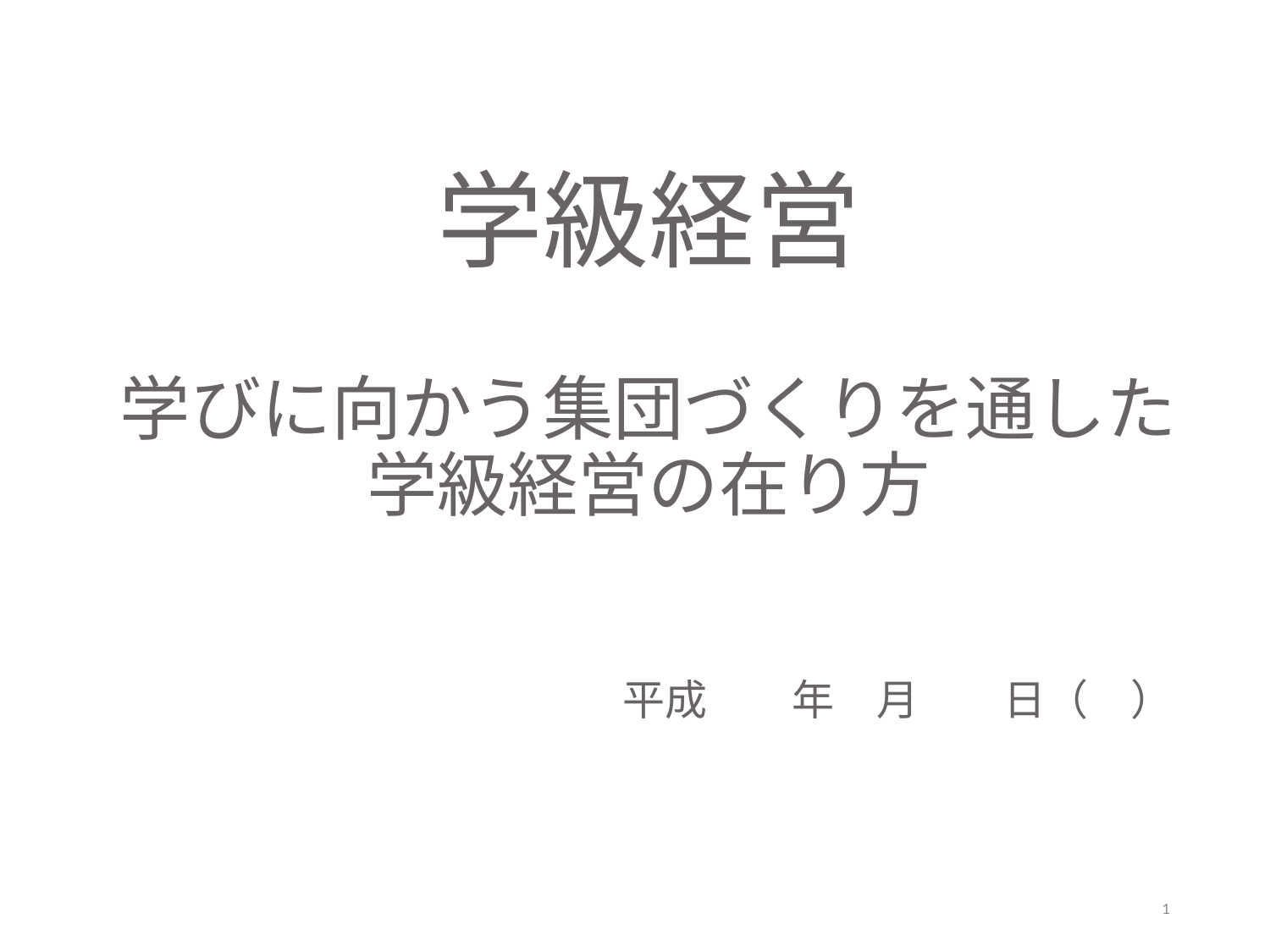

学級経営

学びに向かう集団づくりを通した学級経営の在り方
平成　　年　月　　日（　）

1